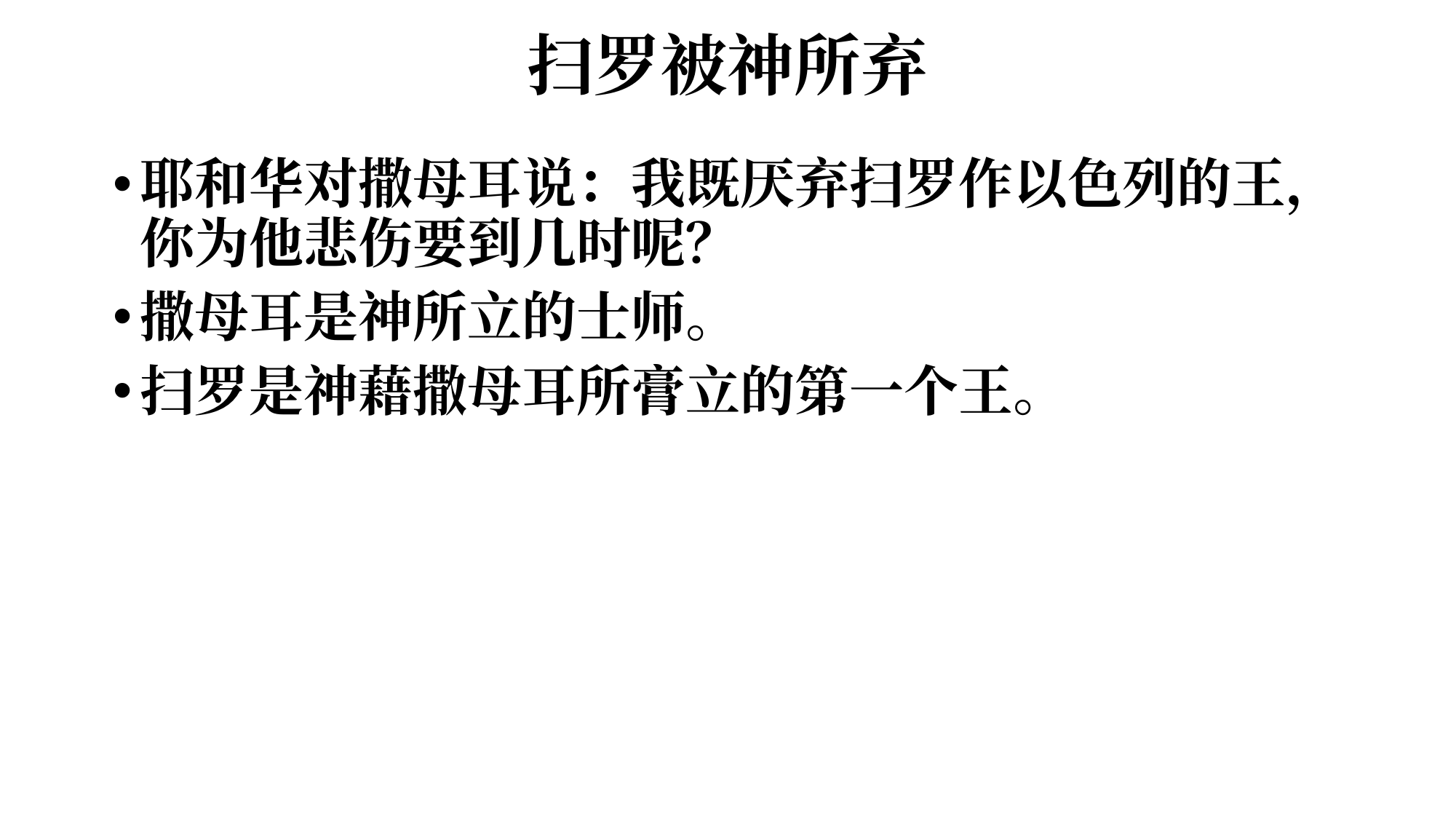

# 扫罗被神所弃
耶和华对撒母耳说：我既厌弃扫罗作以色列的王，你为他悲伤要到几时呢？
撒母耳是神所立的士师。
扫罗是神藉撒母耳所膏立的第一个王。